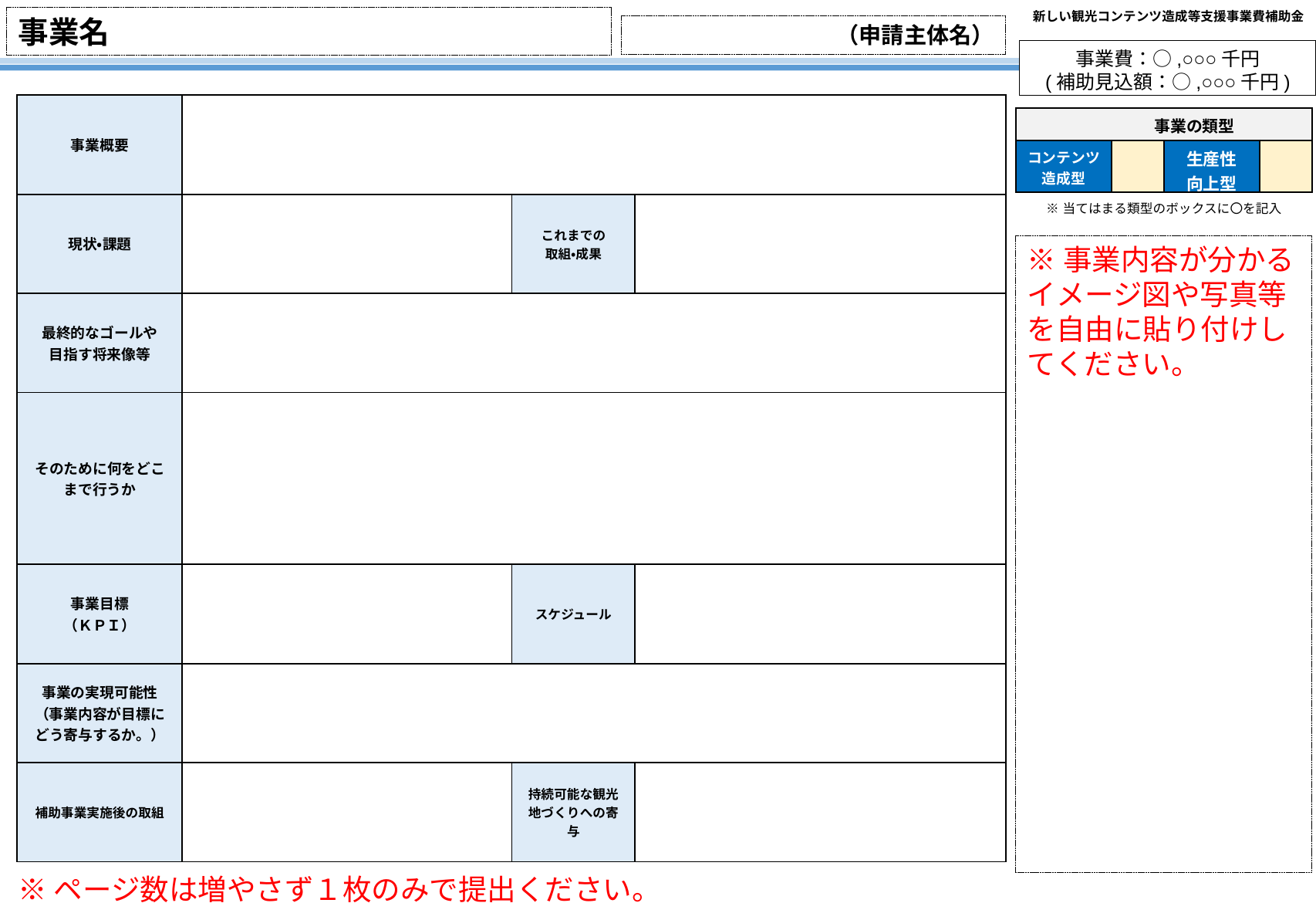

新しい観光コンテンツ造成等支援事業費補助金
事業名
（申請主体名）
事業費：○,○○○千円
(補助見込額：○,○○○千円)

| 事業概要 |  |  |  |
| --- | --- | --- | --- |
| 現状・課題 |  | これまでの 取組・成果 |  |
| 最終的なゴールや 目指す将来像等 |  |  |  |
| そのために何をどこまで行うか |  |  |  |
| 事業目標 （ＫＰＩ） |  | スケジュール |  |
| 事業の実現可能性（事業内容が目標にどう寄与するか。） |  |  |  |
| 補助事業実施後の取組 |  | 持続可能な観光地づくりへの寄与 |  |
| 事業の類型 |  |  |  |
| --- | --- | --- | --- |
| コンテンツ造成型 |  | 生産性 向上型 |  |
| ※当てはまる類型のボックスに〇を記入 |  |  |  |
※事業内容が分かるイメージ図や写真等を自由に貼り付けしてください。

※ページ数は増やさず１枚のみで提出ください。